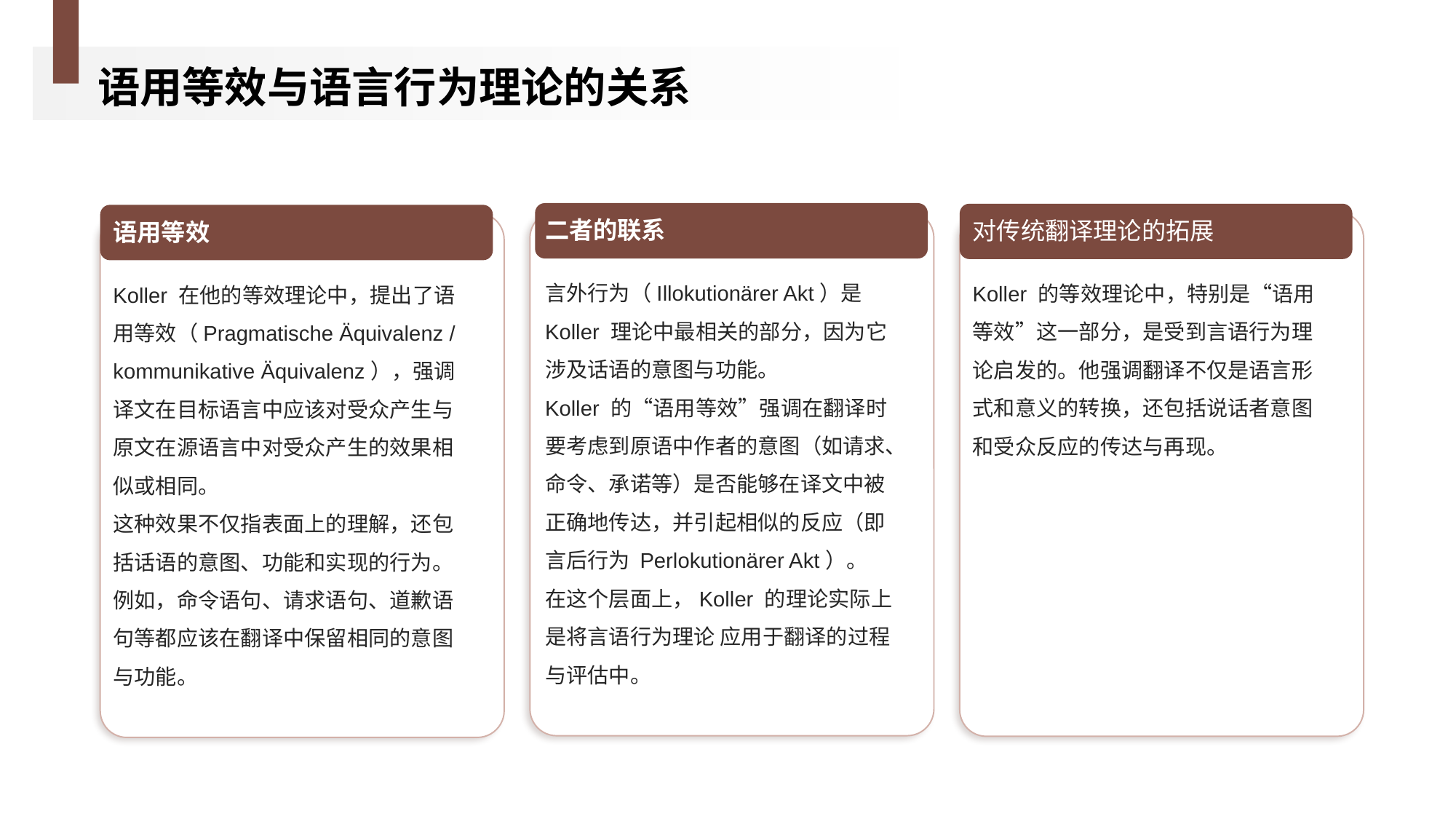

语用等效与语言行为理论的关系

二者的联系

对传统翻译理论的拓展

语用等效

言外行为（Illokutionärer Akt）是 Koller 理论中最相关的部分，因为它涉及话语的意图与功能。
Koller 的“语用等效”强调在翻译时要考虑到原语中作者的意图（如请求、命令、承诺等）是否能够在译文中被正确地传达，并引起相似的反应（即言后行为 Perlokutionärer Akt）。
在这个层面上，Koller 的理论实际上是将言语行为理论 应用于翻译的过程与评估中。
Koller 的等效理论中，特别是“语用等效”这一部分，是受到言语行为理论启发的。他强调翻译不仅是语言形式和意义的转换，还包括说话者意图和受众反应的传达与再现。
Koller 在他的等效理论中，提出了语用等效（Pragmatische Äquivalenz / kommunikative Äquivalenz），强调译文在目标语言中应该对受众产生与原文在源语言中对受众产生的效果相似或相同。
这种效果不仅指表面上的理解，还包括话语的意图、功能和实现的行为。
例如，命令语句、请求语句、道歉语句等都应该在翻译中保留相同的意图与功能。